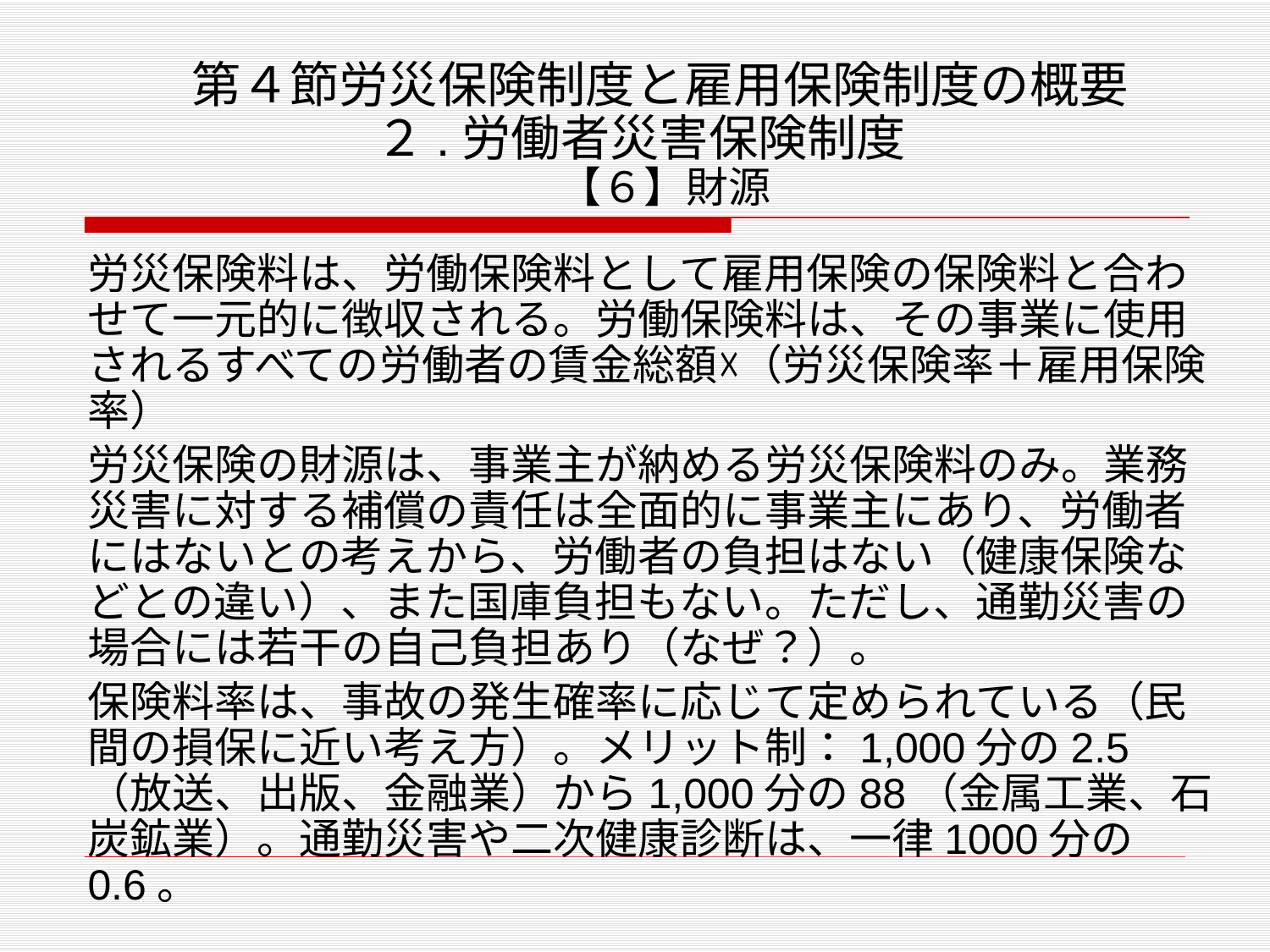

# 第４節労災保険制度と雇用保険制度の概要 ２.労働者災害保険制度　 【６】財源
労災保険料は、労働保険料として雇用保険の保険料と合わせて一元的に徴収される。労働保険料は、その事業に使用されるすべての労働者の賃金総額☓（労災保険率＋雇用保険率）
労災保険の財源は、事業主が納める労災保険料のみ。業務災害に対する補償の責任は全面的に事業主にあり、労働者にはないとの考えから、労働者の負担はない（健康保険などとの違い）、また国庫負担もない。ただし、通勤災害の場合には若干の自己負担あり（なぜ？）。
保険料率は、事故の発生確率に応じて定められている（民間の損保に近い考え方）。メリット制：1,000分の2.5（放送、出版、金融業）から1,000分の88（金属工業、石炭鉱業）。通勤災害や二次健康診断は、一律1000分の0.6。